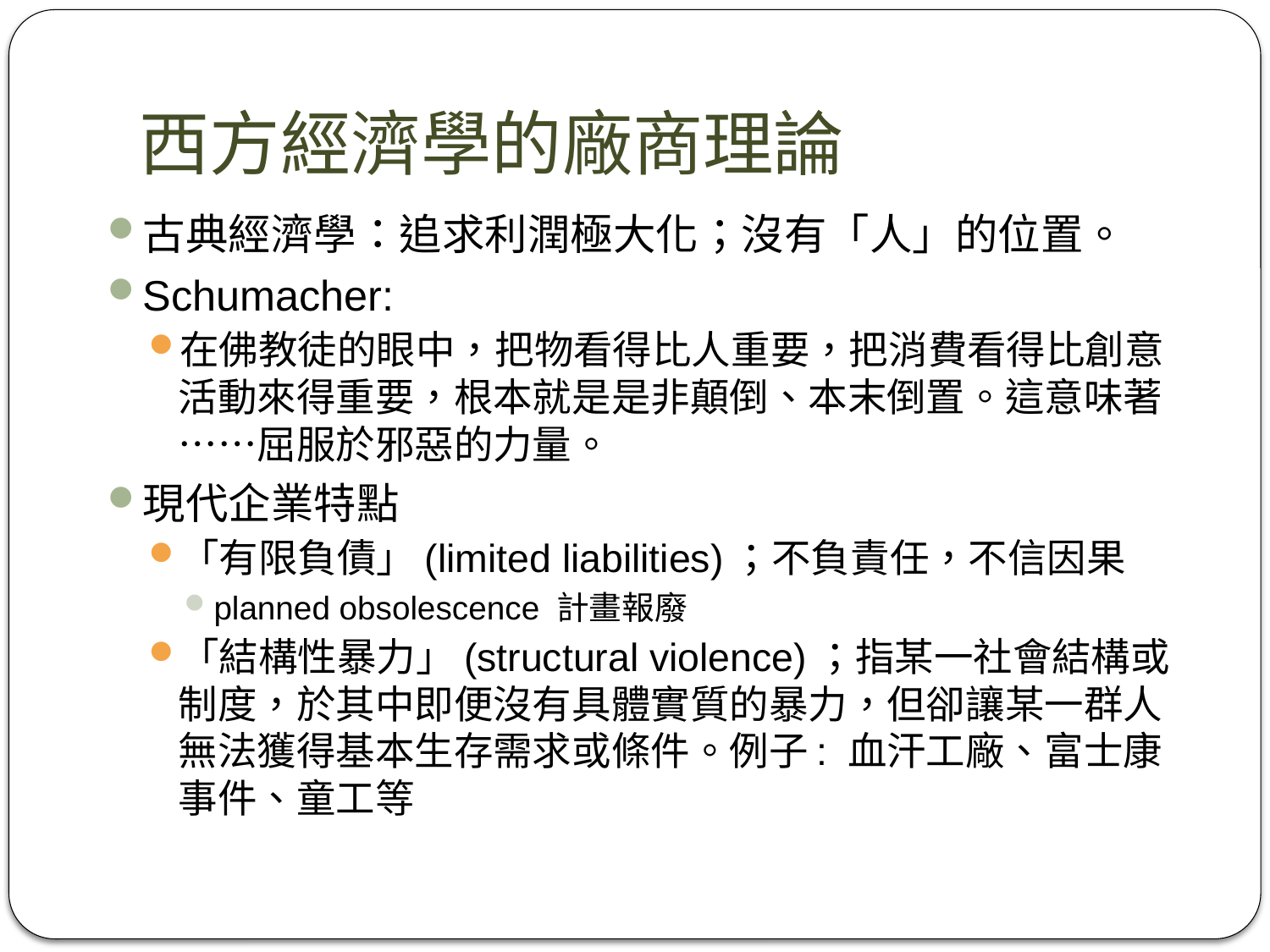

# 西方經濟學的廠商理論
古典經濟學：追求利潤極大化；沒有「人」的位置。
Schumacher:
在佛教徒的眼中，把物看得比人重要，把消費看得比創意活動來得重要，根本就是是非顛倒、本末倒置。這意味著……屈服於邪惡的力量。
現代企業特點
「有限負債」(limited liabilities)；不負責任，不信因果
planned obsolescence 計畫報廢
「結構性暴力」(structural violence)；指某一社會結構或制度，於其中即便沒有具體實質的暴力，但卻讓某一群人無法獲得基本生存需求或條件。例子: 血汗工廠、富士康事件、童工等